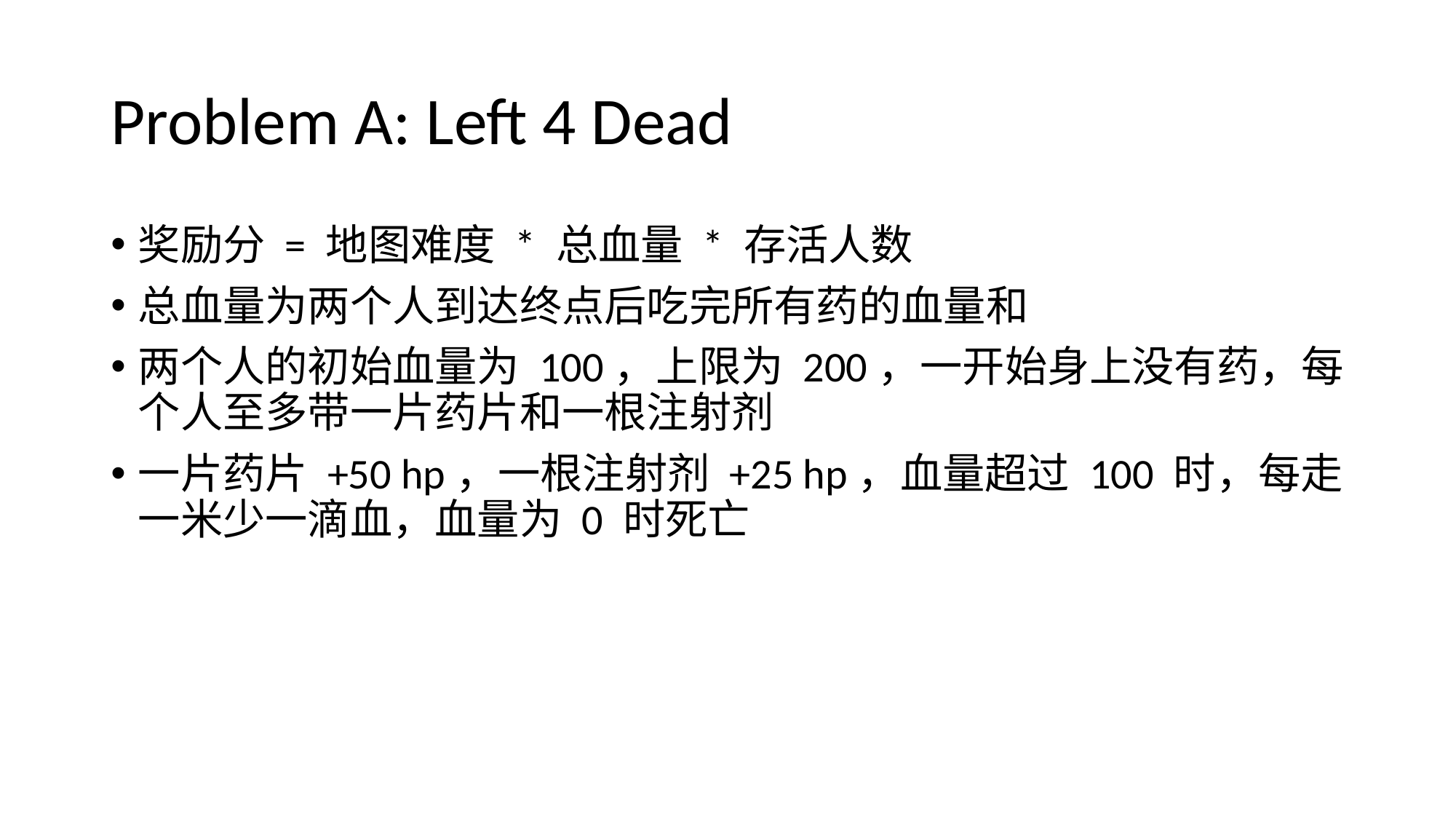

# Problem A: Left 4 Dead
奖励分 = 地图难度 * 总血量 * 存活人数
总血量为两个人到达终点后吃完所有药的血量和
两个人的初始血量为 100，上限为 200，一开始身上没有药，每个人至多带一片药片和一根注射剂
一片药片 +50 hp，一根注射剂 +25 hp，血量超过 100 时，每走一米少一滴血，血量为 0 时死亡